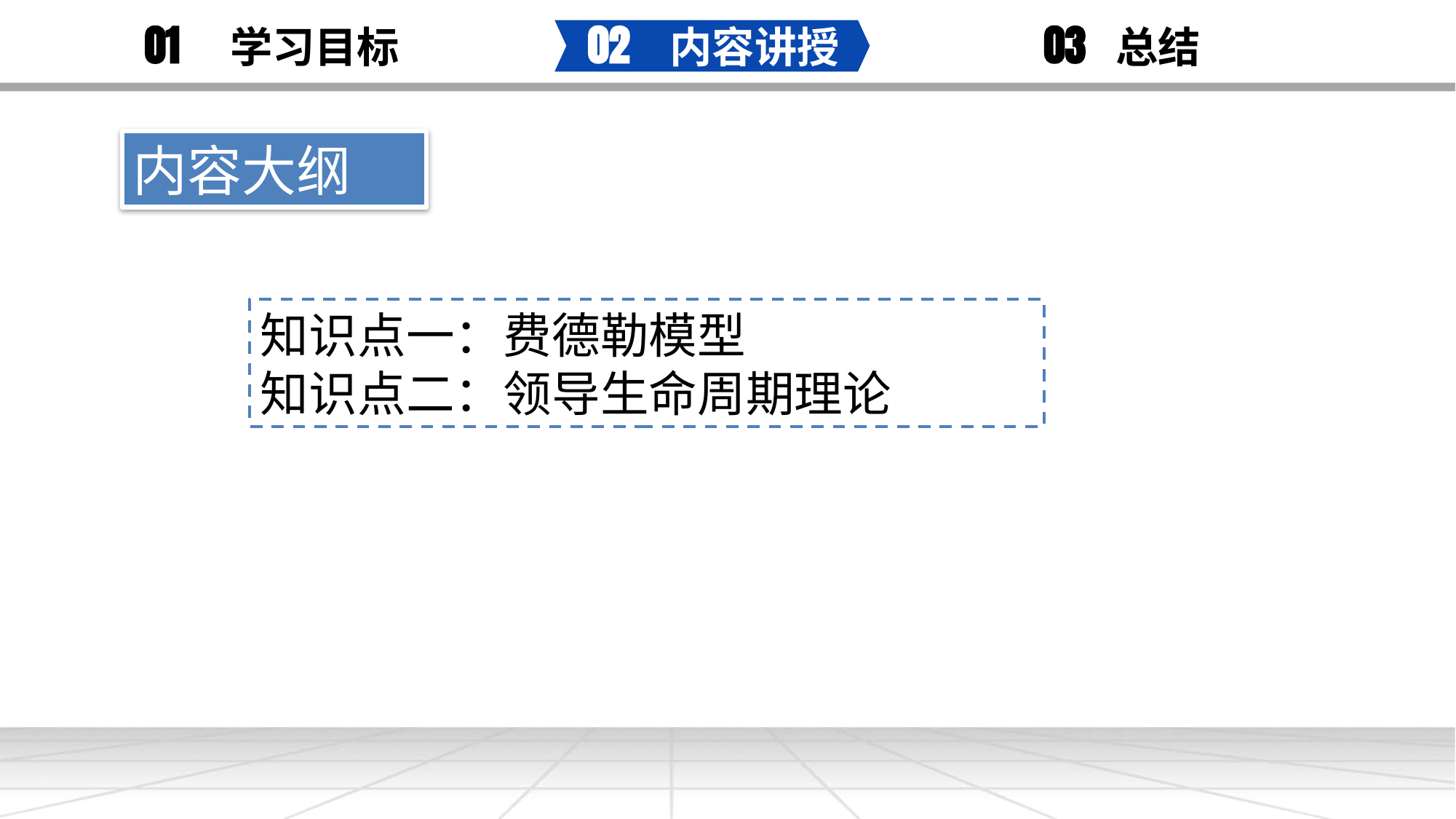

02   内容讲授
03  总结
01    学习目标

内容大纲
知识点一：费德勒模型
知识点二：领导生命周期理论